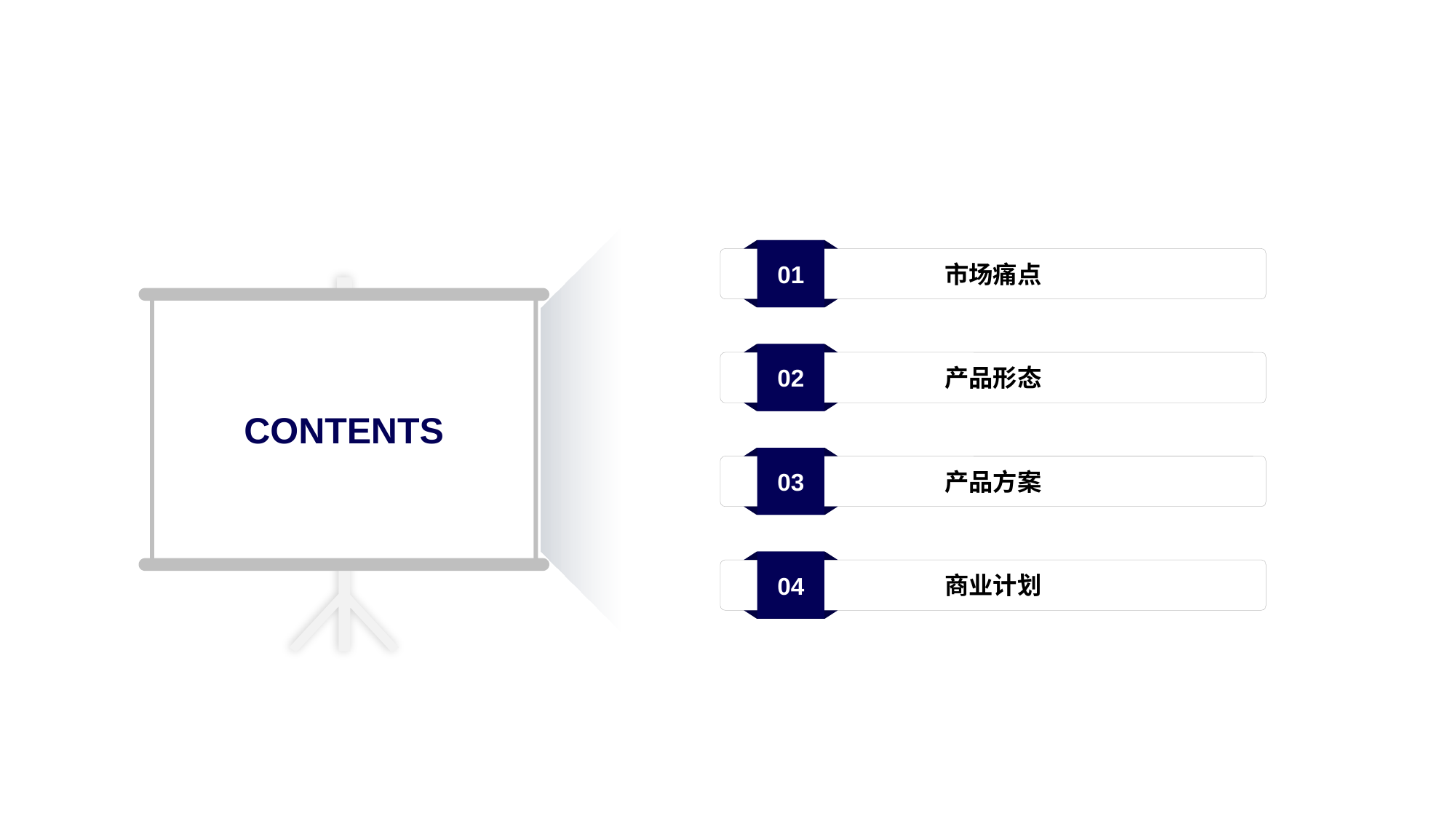

01

市场痛点

02

产品形态

CONTENTS

03

产品方案

04

商业计划